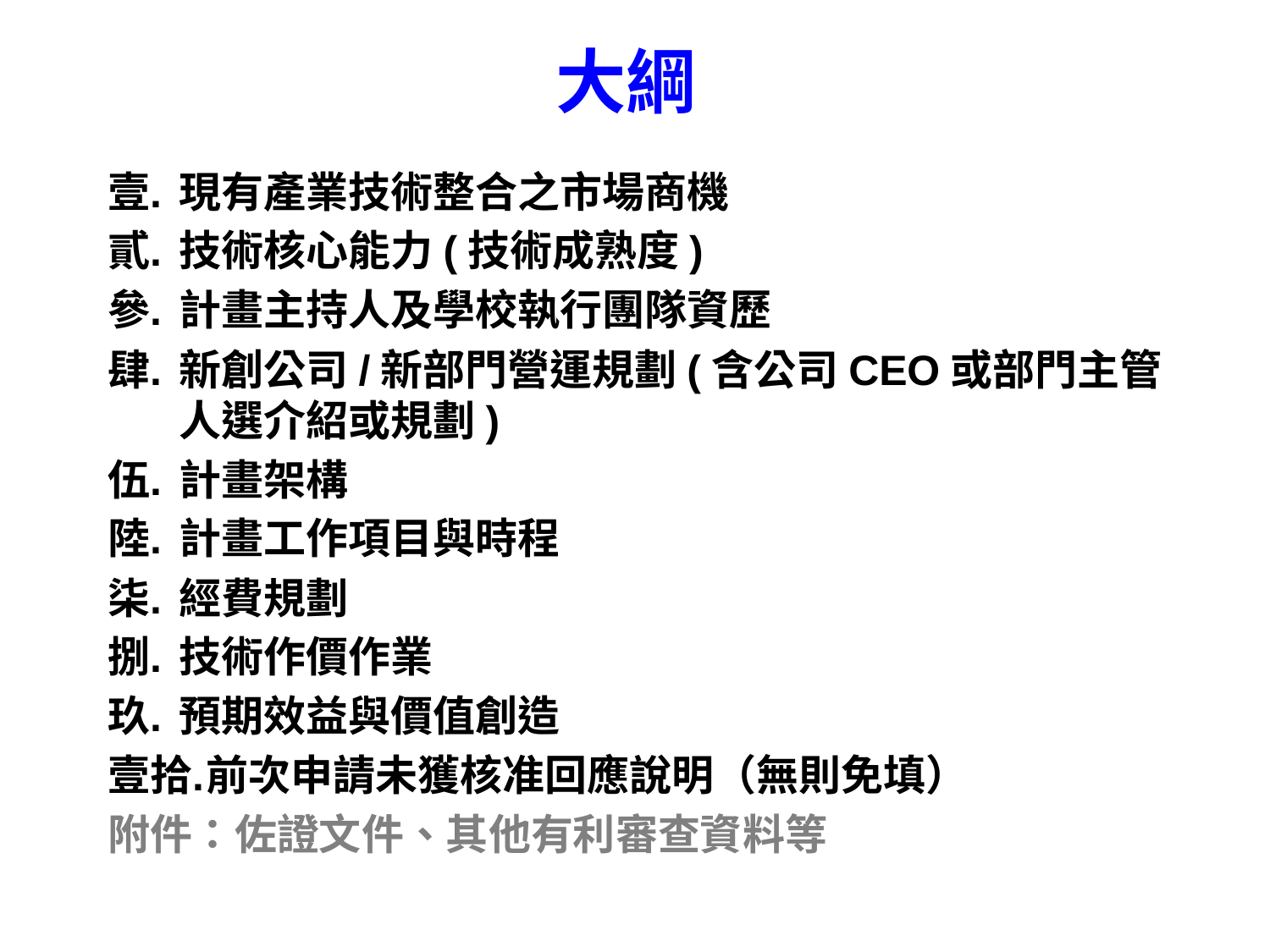

# 大綱
現有產業技術整合之市場商機
技術核心能力(技術成熟度)
計畫主持人及學校執行團隊資歷
新創公司/新部門營運規劃(含公司CEO或部門主管人選介紹或規劃)
計畫架構
計畫工作項目與時程
經費規劃
技術作價作業
預期效益與價值創造
前次申請未獲核准回應說明（無則免填）
附件：佐證文件、其他有利審查資料等